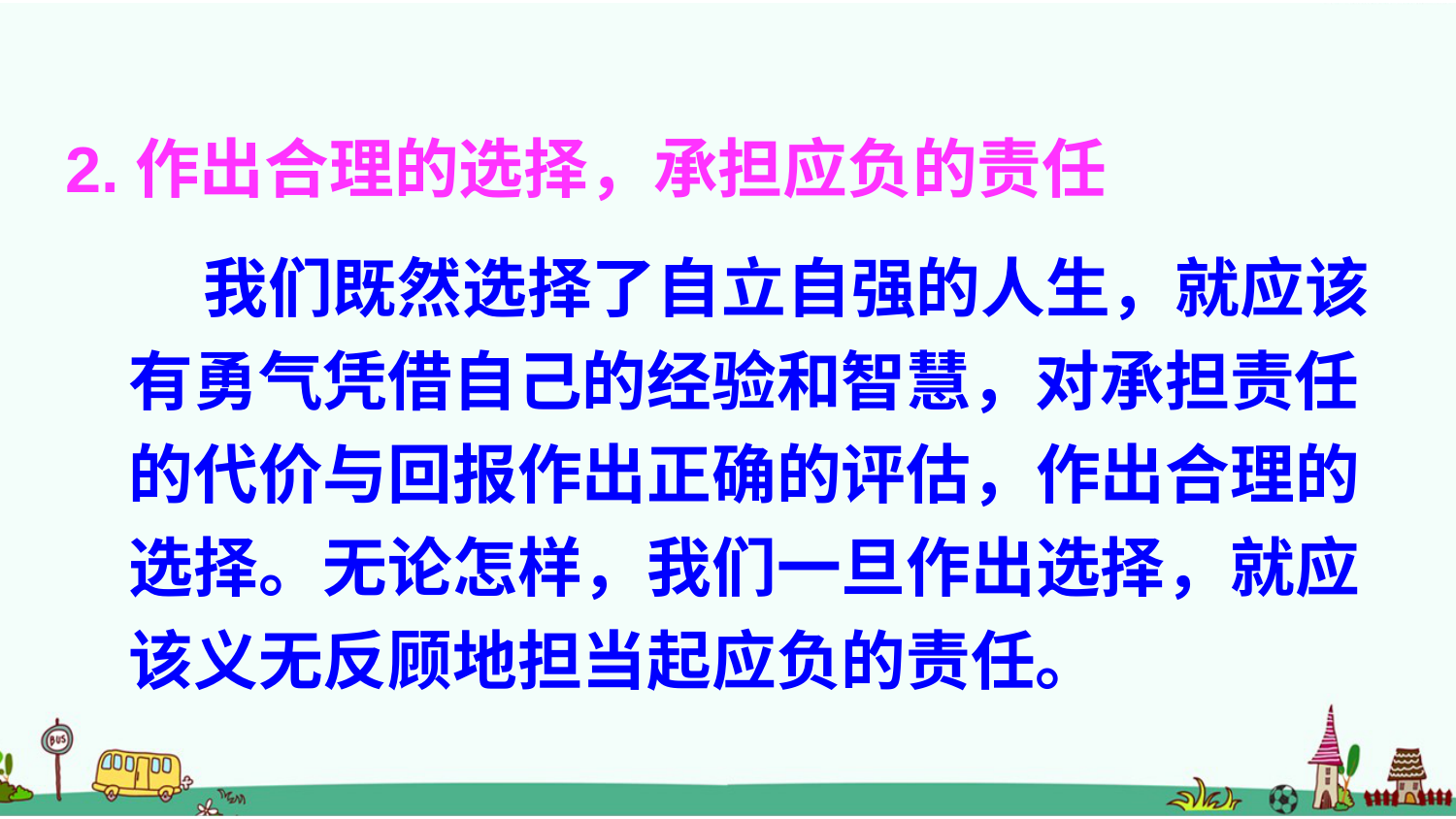

2.作出合理的选择，承担应负的责任
    我们既然选择了自立自强的人生，就应该有勇气凭借自己的经验和智慧，对承担责任的代价与回报作出正确的评估，作出合理的选择。无论怎样，我们一旦作出选择，就应该义无反顾地担当起应负的责任。